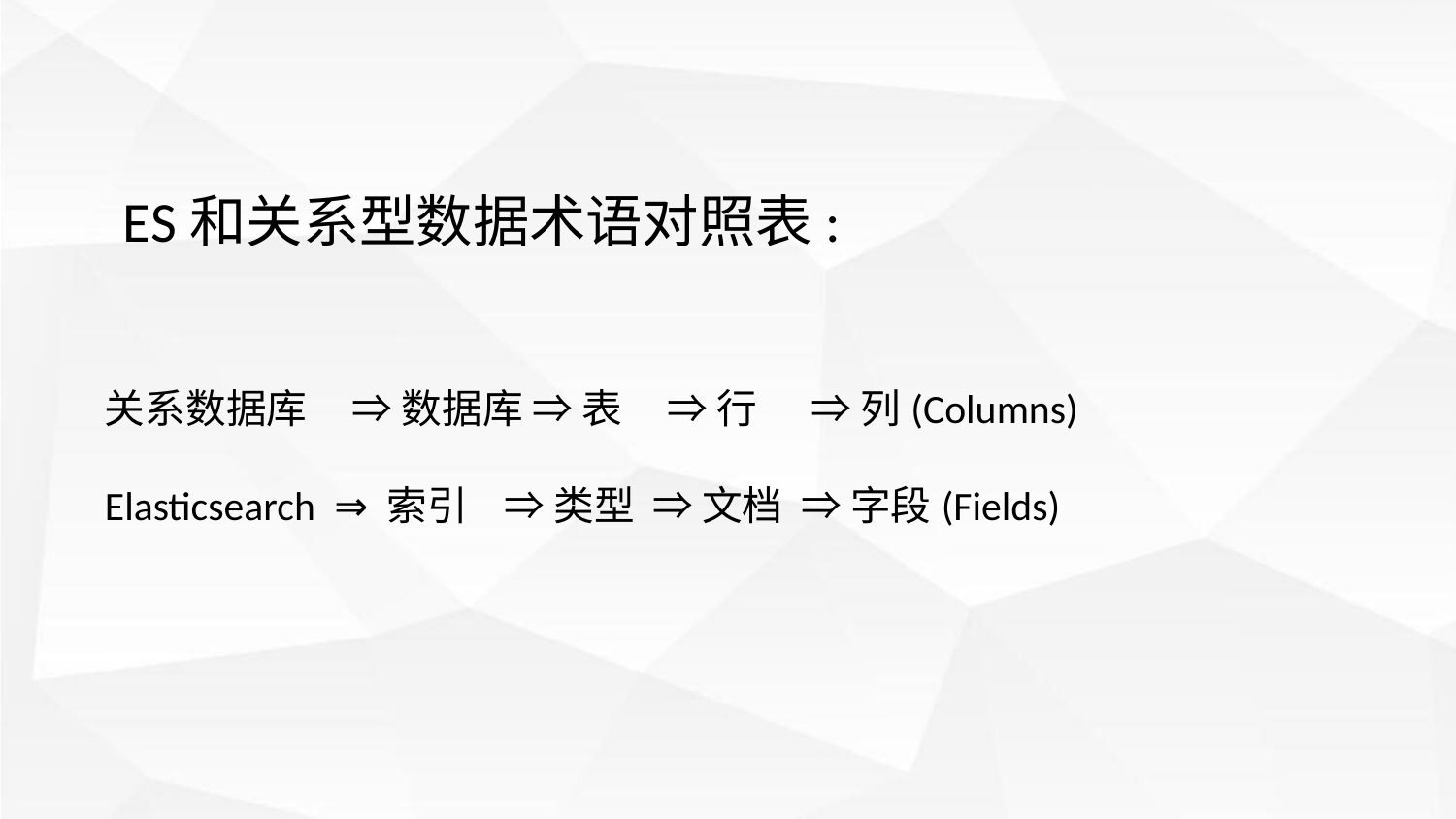

ES和关系型数据术语对照表:

关系数据库     ⇒ 数据库 ⇒ 表     ⇒ 行      ⇒ 列(Columns)

Elasticsearch  ⇒ 索引    ⇒ 类型  ⇒ 文档  ⇒ 字段(Fields)